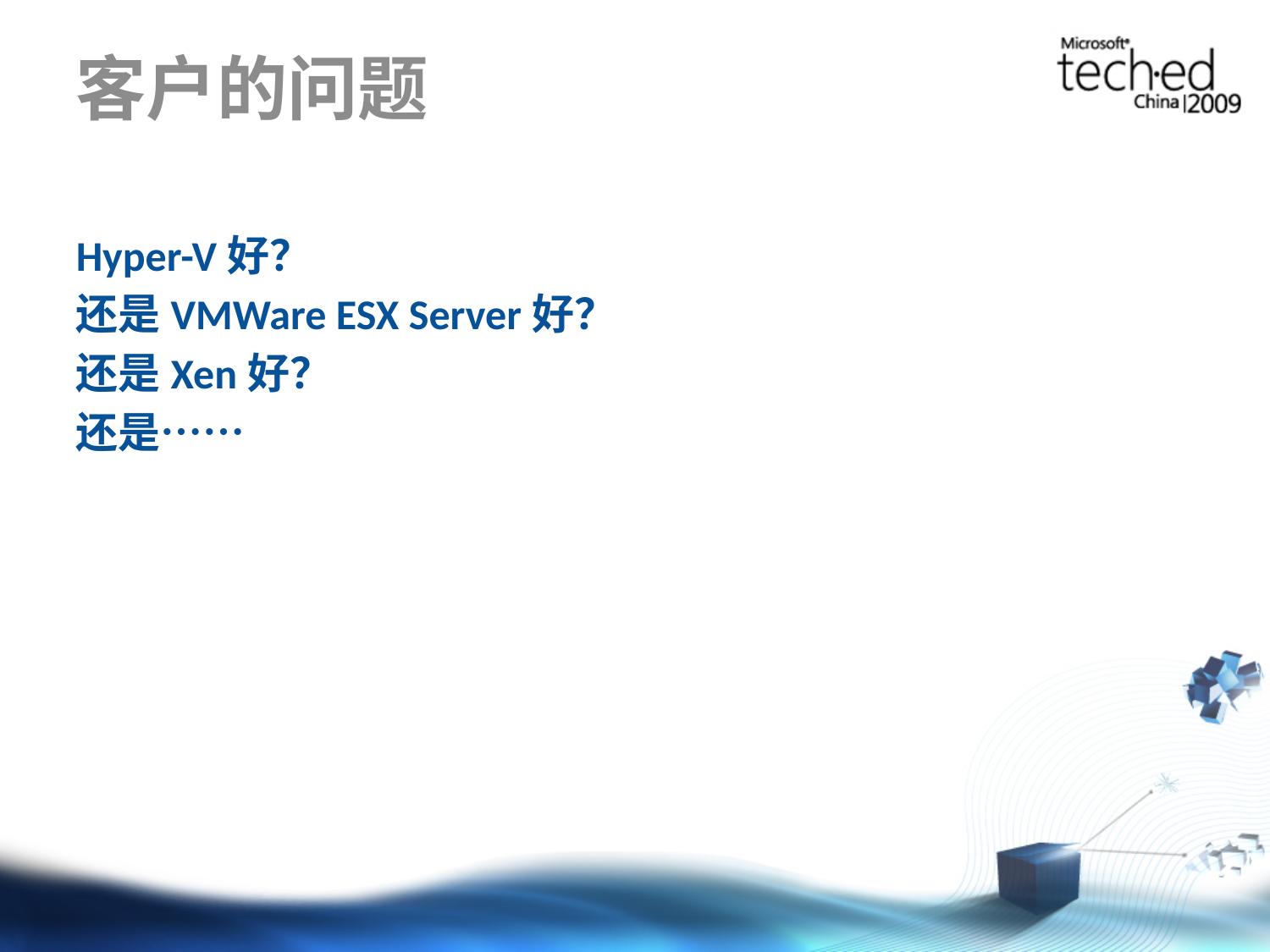

# 客户的问题
Hyper-V好？
还是VMWare ESX Server好？
还是Xen好？
还是……